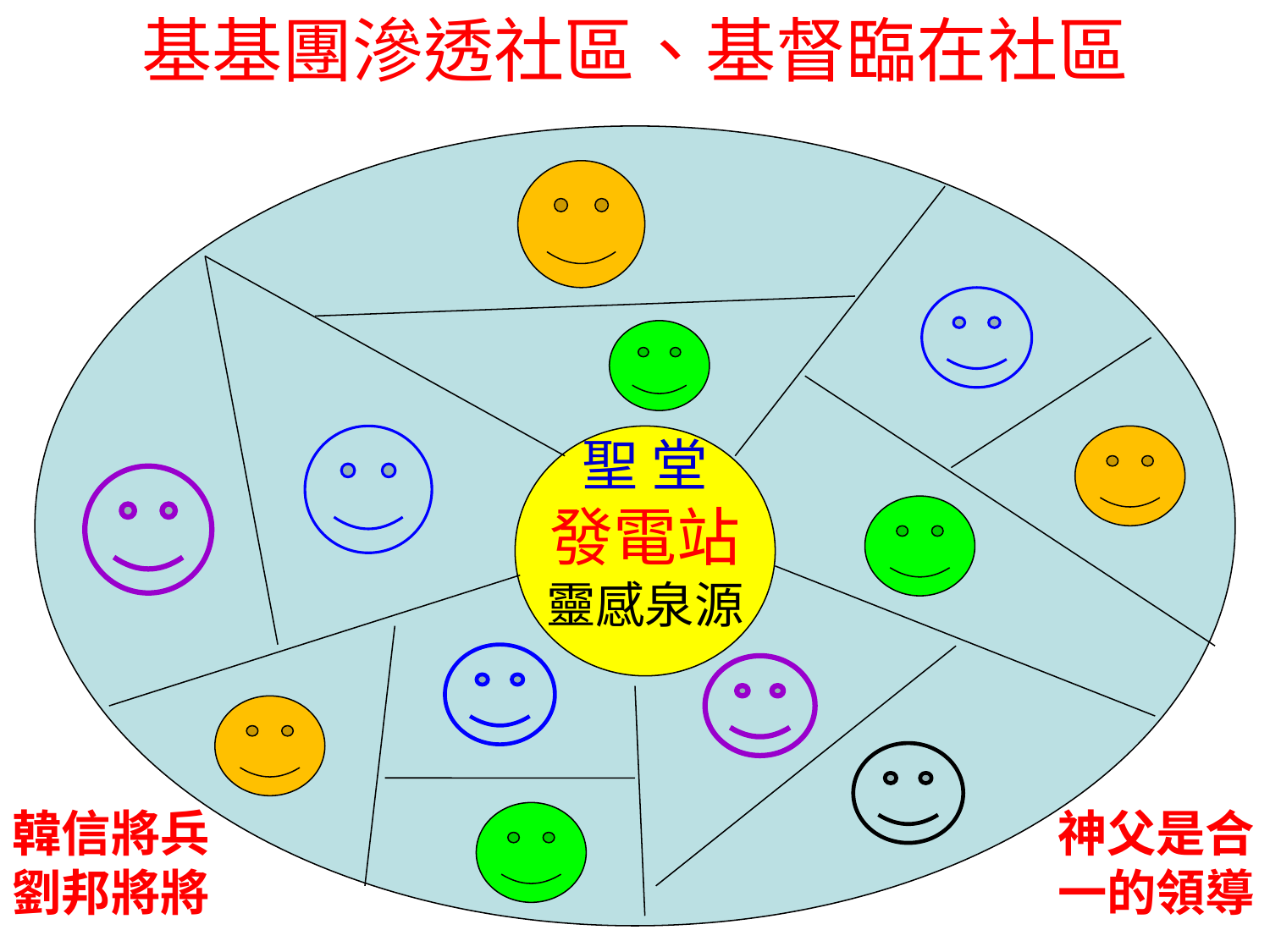

基基團滲透社區、基督臨在社區

聖 堂
發電站
靈感泉源

韓信將兵
劉邦將將
神父是合
一的領導